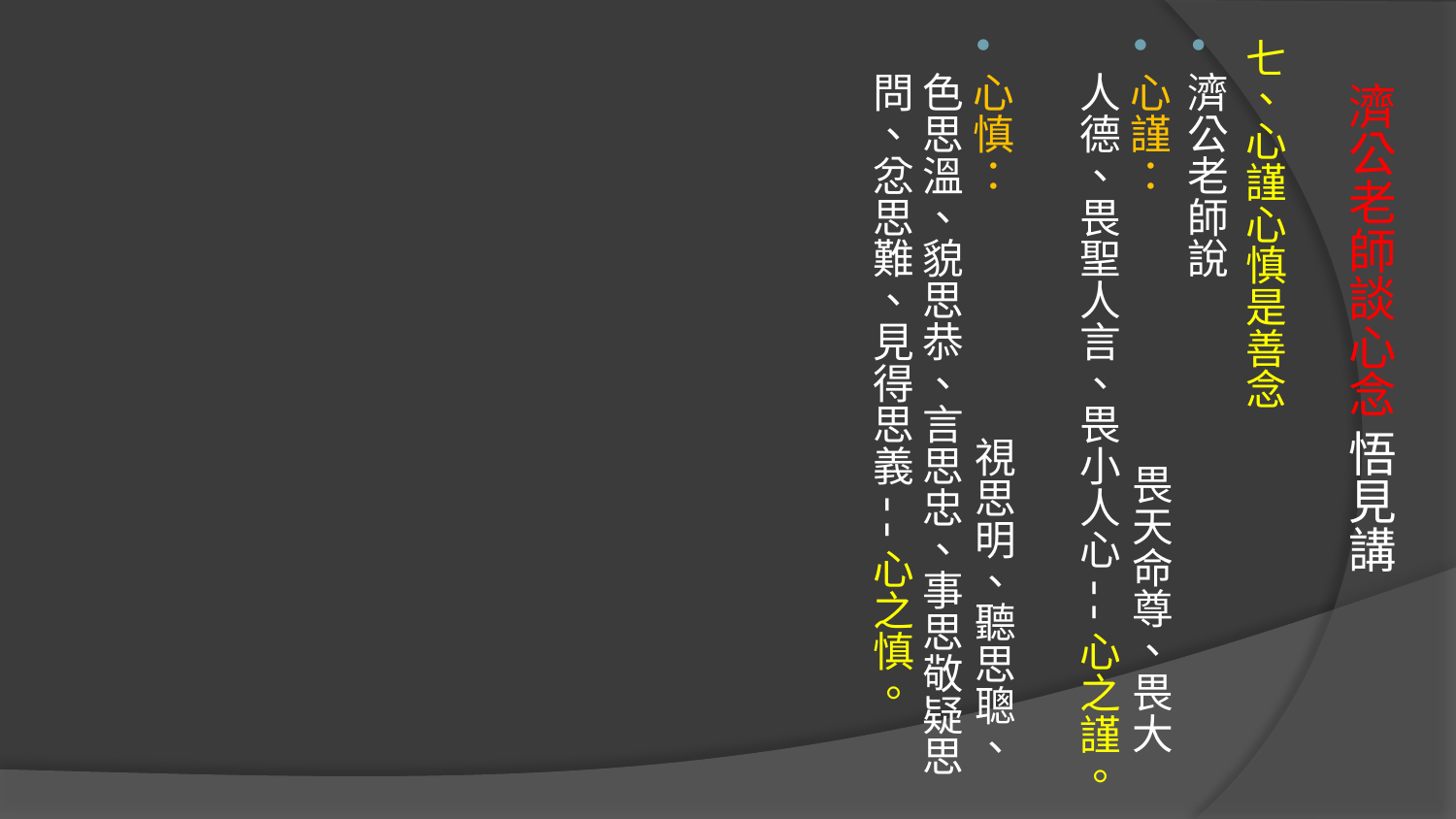

七、心謹心慎是善念
濟公老師說
心謹：                             畏天命尊、畏大人德、畏聖人言、畏小人心--心之謹。
心慎：                          視思明、聽思聰、色思溫、貌思恭、言思忠、事思敬疑思問、忿思難、見得思義--心之慎。

# 濟公老師談心念 悟見講